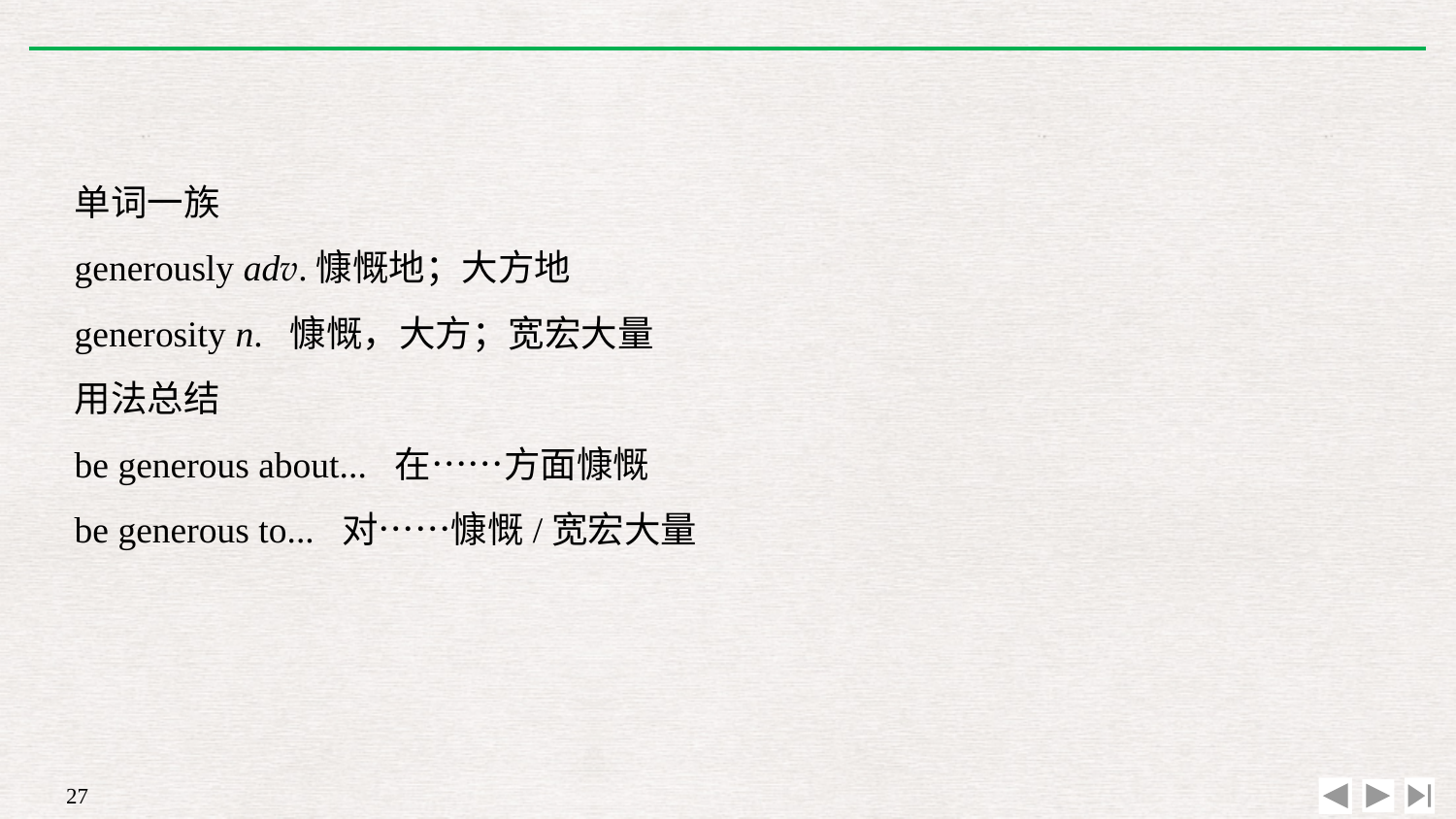

单词一族
generously adv.慷慨地；大方地
generosity n.  慷慨，大方；宽宏大量
用法总结
be generous about...  在……方面慷慨
be generous to...  对……慷慨/宽宏大量